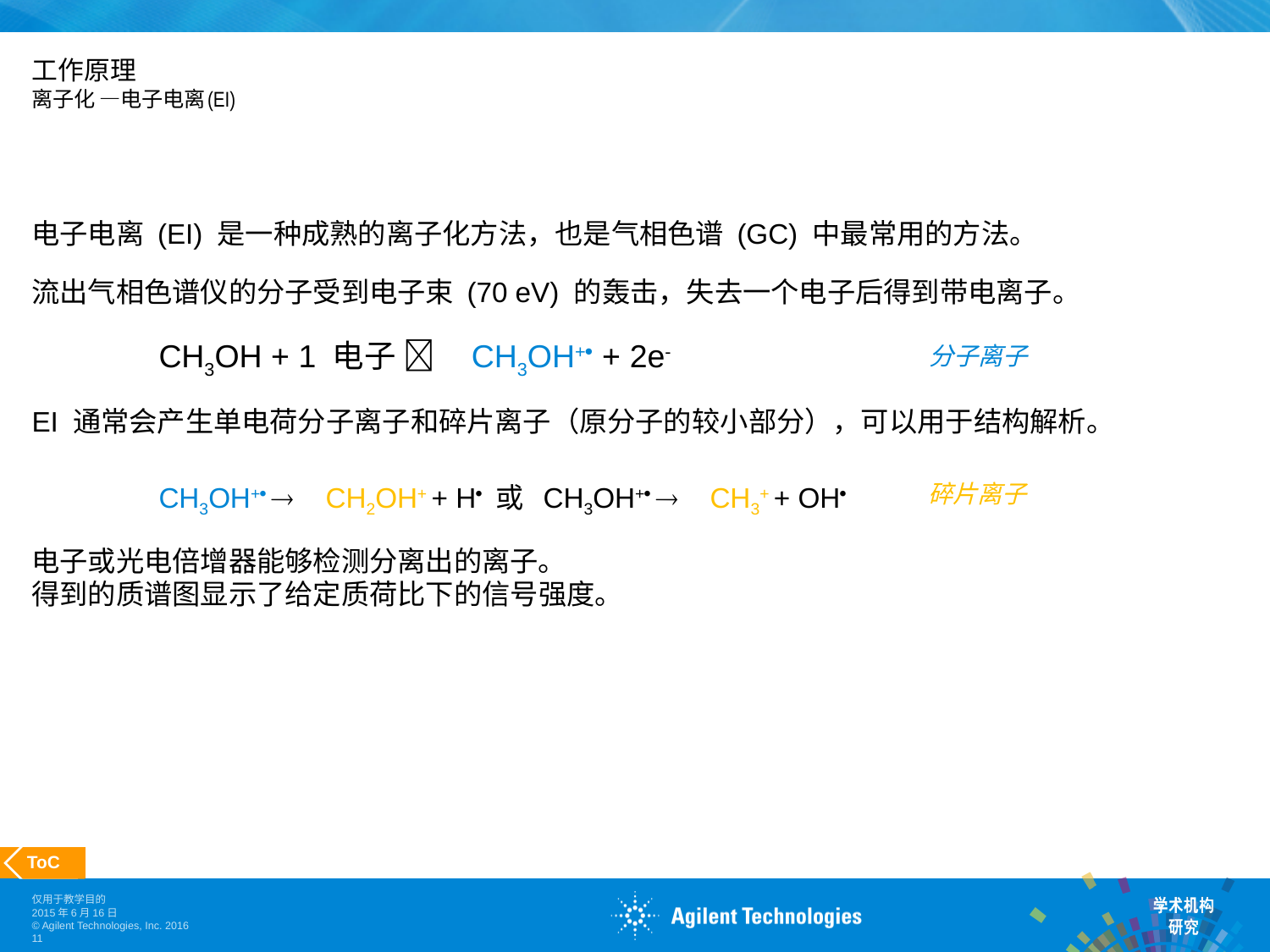

# 工作原理 离子化 —电子电离(EI)

电子电离 (EI) 是一种成熟的离子化方法，也是气相色谱 (GC) 中最常用的方法。
流出气相色谱仪的分子受到电子束 (70 eV) 的轰击，失去一个电子后得到带电离子。
	CH3OH + 1 电子 →    CH3OH+• + 2e-
EI 通常会产生单电荷分子离子和碎片离子（原分子的较小部分），可以用于结构解析。
	CH3OH+• →    CH2OH+ + H•  或  CH3OH+• →    CH3+ + OH•
电子或光电倍增器能够检测分离出的离子。
得到的质谱图显示了给定质荷比下的信号强度。

分子离子
碎片离子
 ToC